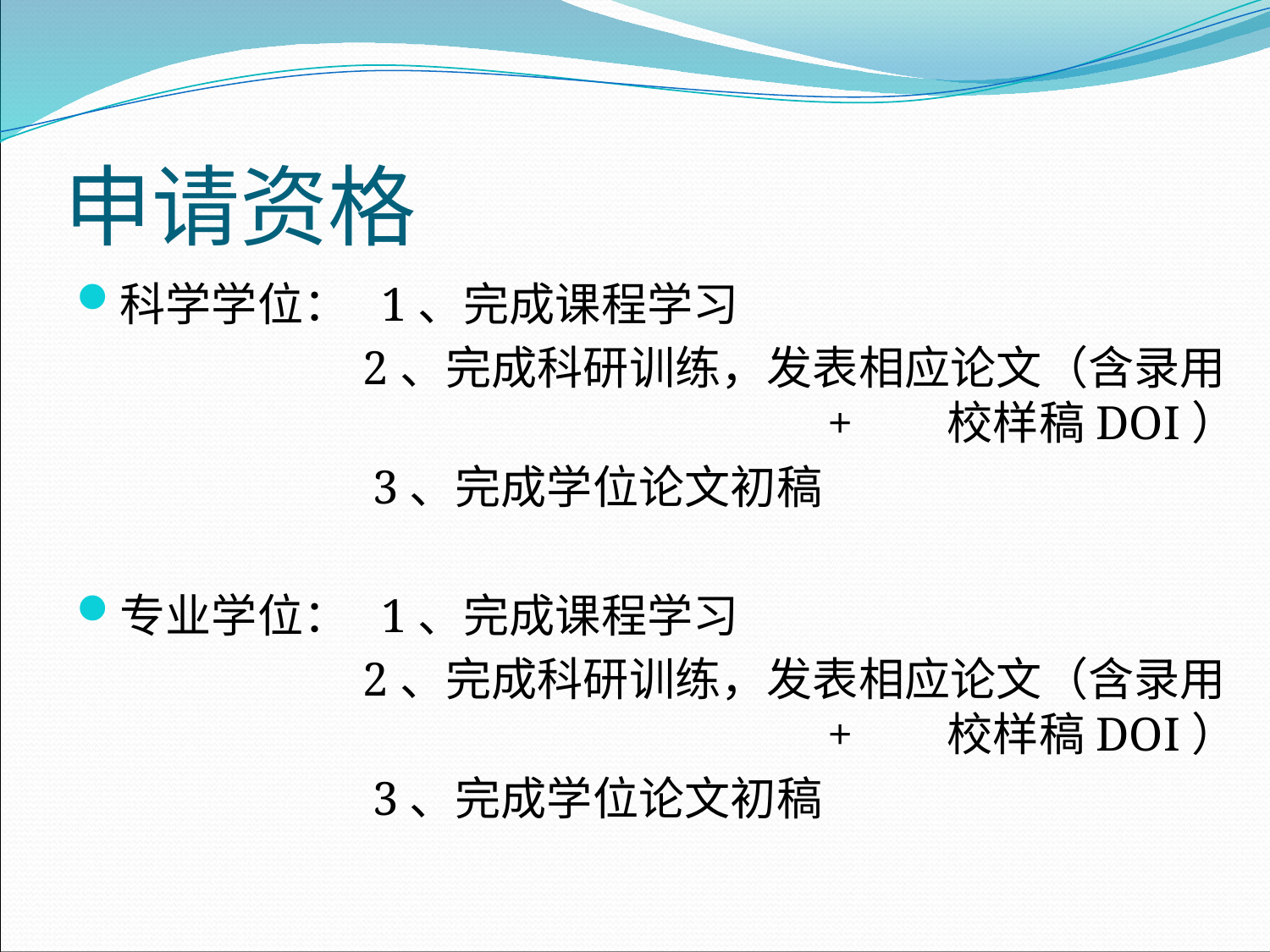

# 申请资格
科学学位：  1、完成课程学习
                       2、完成科研训练，发表相应论文（含录用+       校样稿DOI）
                         3、完成学位论文初稿

专业学位：  1、完成课程学习
                       2、完成科研训练，发表相应论文（含录用+       校样稿DOI）
                         3、完成学位论文初稿